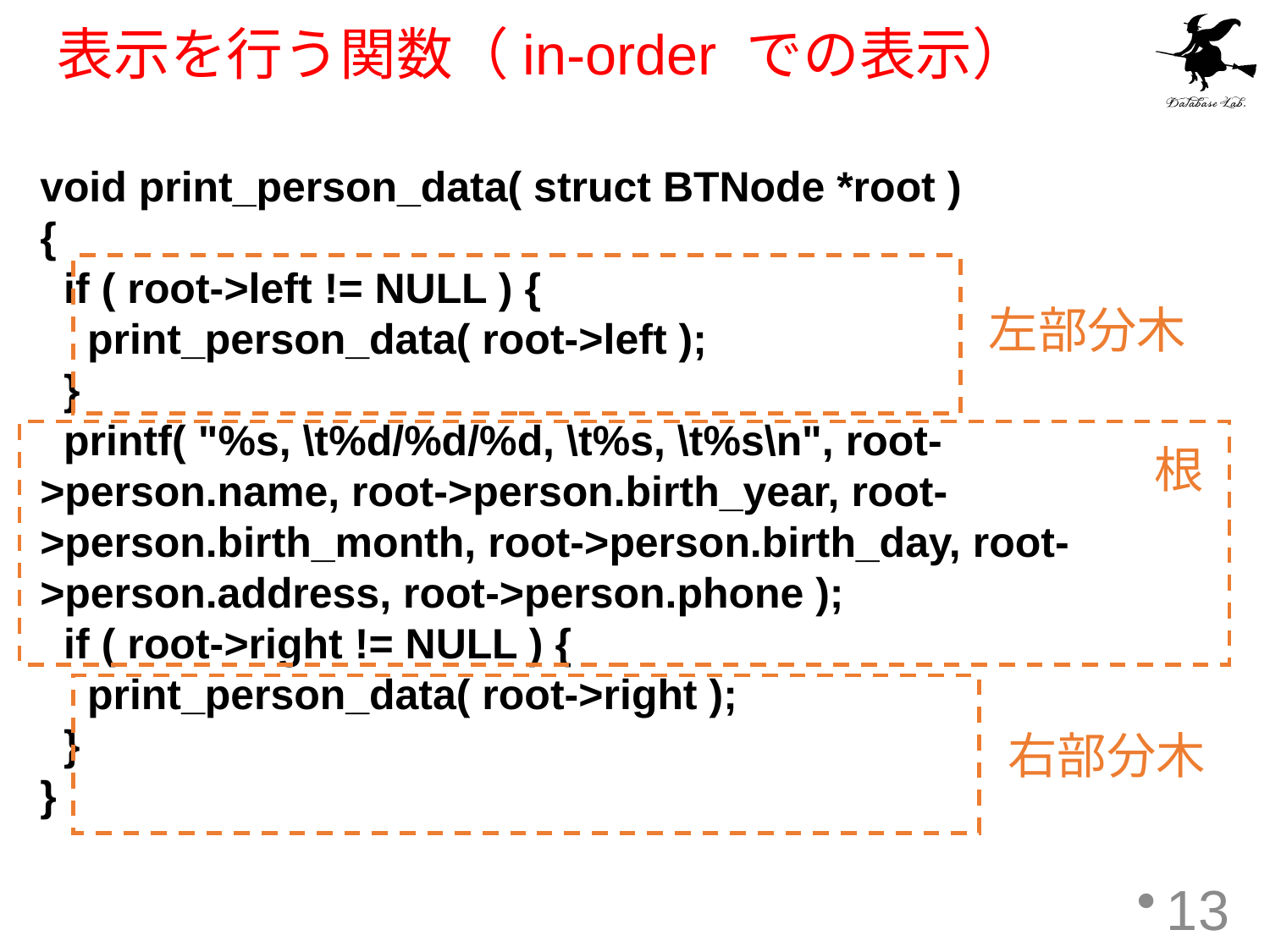

# 表示を行う関数（in-order での表示）
void print_person_data( struct BTNode *root )
{
  if ( root->left != NULL ) {
    print_person_data( root->left );
  }
  printf( "%s, \t%d/%d/%d, \t%s, \t%s\n", root->person.name, root->person.birth_year, root->person.birth_month, root->person.birth_day, root->person.address, root->person.phone );
  if ( root->right != NULL ) {
    print_person_data( root->right );
  }
}

左部分木

根

右部分木
13